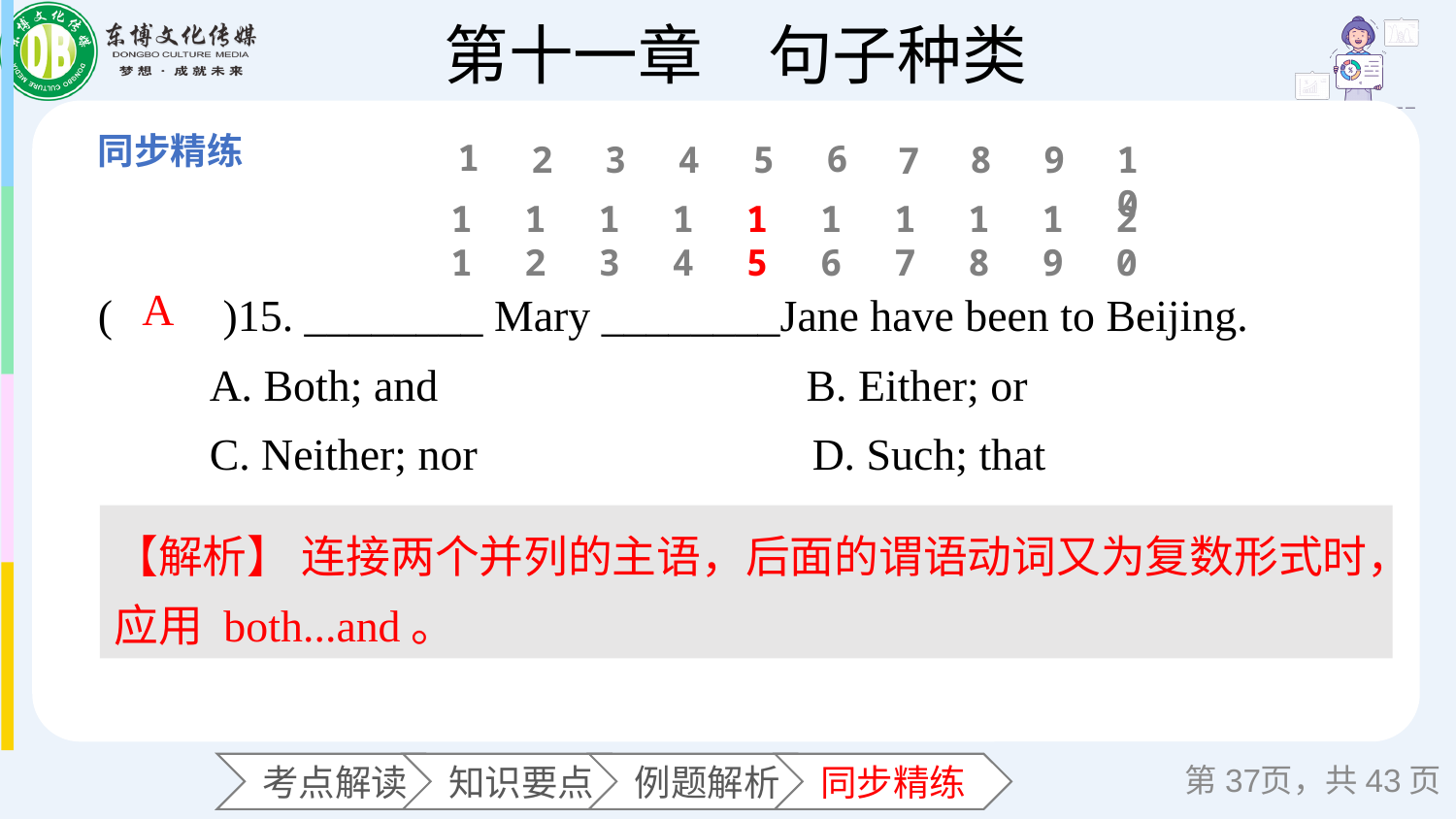

1
6
2
3
4
5
8
9
10
7
11
12
13
14
15
16
17
18
19
20
(　　)15. ________ Mary ________Jane have been to Beijing.
          A. Both; and                                 B. Either; or
          C. Neither; nor                              D. Such; that
A
【解析】 连接两个并列的主语，后面的谓语动词又为复数形式时，应用 both...and。
第37页，共43页